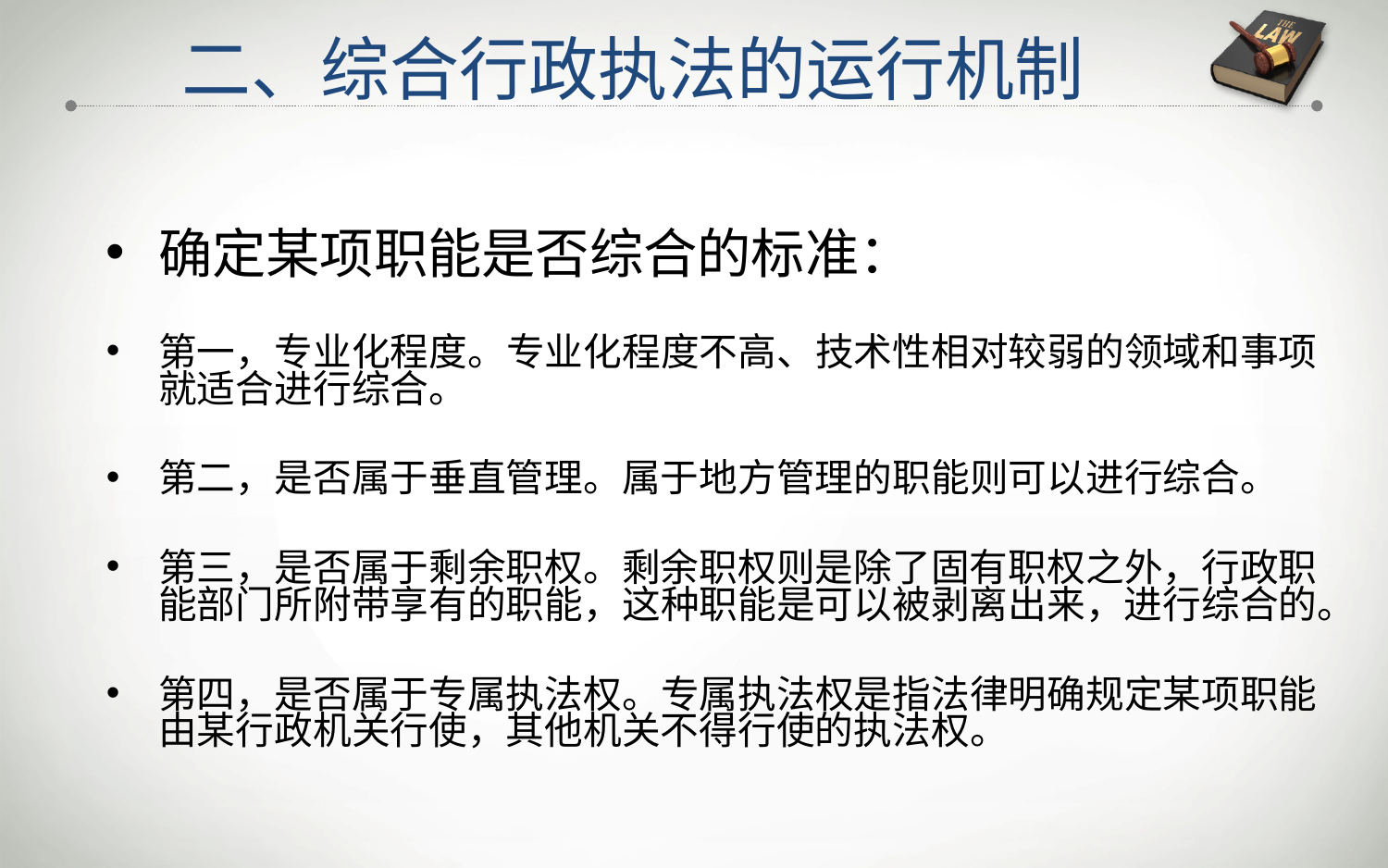

二、综合行政执法的运行机制

确定某项职能是否综合的标准：

第一，专业化程度。专业化程度不高、技术性相对较弱的领域和事项就适合进行综合。

第二，是否属于垂直管理。属于地方管理的职能则可以进行综合。

第三，是否属于剩余职权。剩余职权则是除了固有职权之外，行政职能部门所附带享有的职能，这种职能是可以被剥离出来，进行综合的。

第四，是否属于专属执法权。专属执法权是指法律明确规定某项职能由某行政机关行使，其他机关不得行使的执法权。